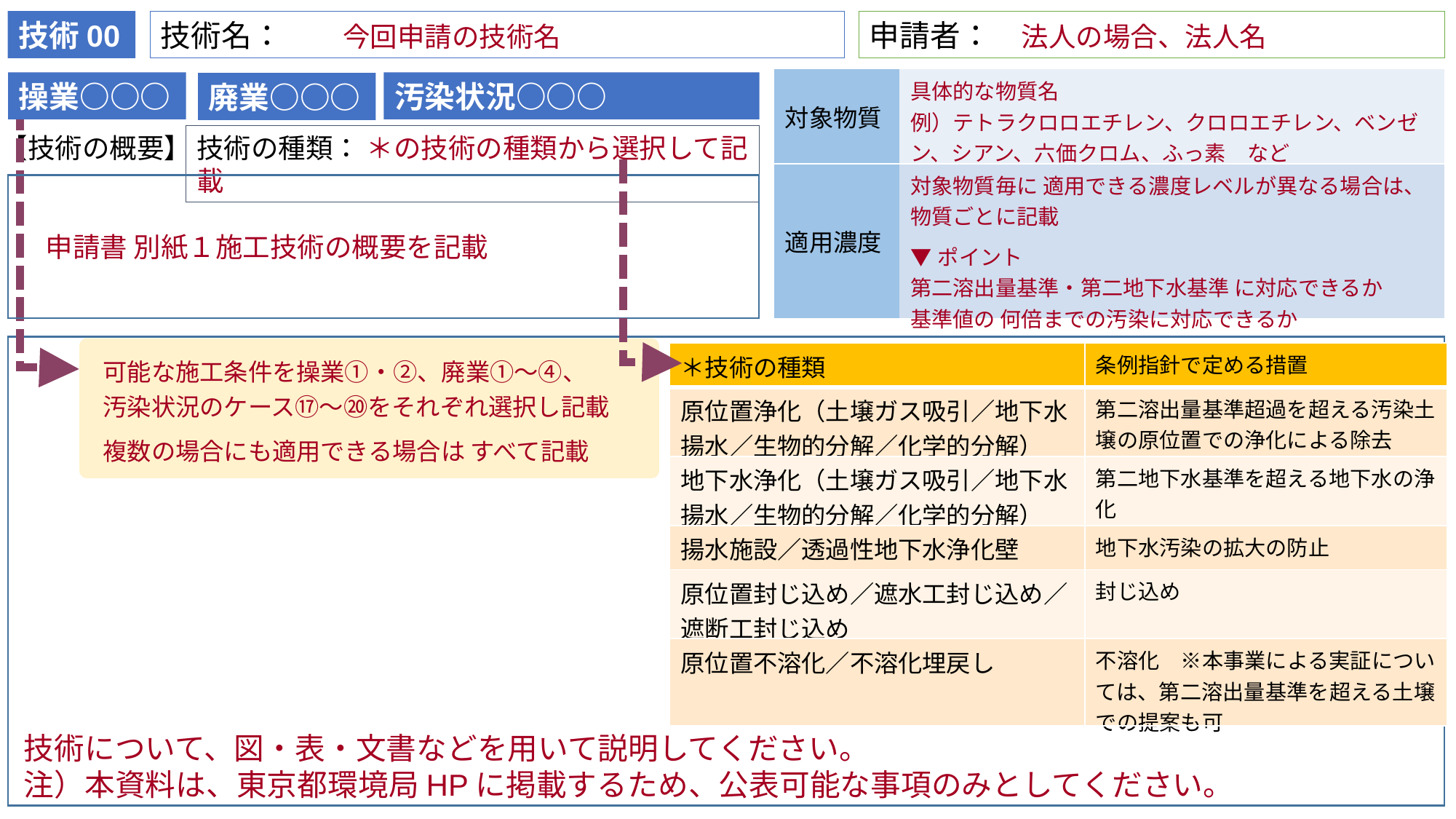

技術00
技術名：　　今回申請の技術名
申請者：　法人の場合、法人名
| 対象物質 | 具体的な物質名 例）テトラクロロエチレン、クロロエチレン、ベンゼン、シアン、六価クロム、ふっ素　など |
| --- | --- |
| 適用濃度 | 対象物質毎に 適用できる濃度レベルが異なる場合は、 物質ごとに記載 ▼ポイント 第二溶出量基準・第二地下水基準 に対応できるか 基準値の 何倍までの汚染に対応できるか |
操業○○○
汚染状況○○○
廃業○○○

【技術の概要】
技術の種類： ＊の技術の種類から選択して記載

　申請書 別紙１施工技術の概要を記載

可能な施工条件を操業①・②、廃業①～④、
汚染状況のケース⑰～⑳をそれぞれ選択し記載
複数の場合にも適用できる場合は すべて記載
| ＊技術の種類 | 条例指針で定める措置 |
| --- | --- |
| 原位置浄化（土壌ガス吸引／地下水揚水／生物的分解／化学的分解） | 第二溶出量基準超過を超える汚染土壌の原位置での浄化による除去 |
| 地下水浄化（土壌ガス吸引／地下水揚水／生物的分解／化学的分解） | 第二地下水基準を超える地下水の浄化 |
| 揚水施設／透過性地下水浄化壁 | 地下水汚染の拡大の防止 |
| 原位置封じ込め／遮水工封じ込め／遮断工封じ込め | 封じ込め |
| 原位置不溶化／不溶化埋戻し | 不溶化　※本事業による実証については、第二溶出量基準を超える土壌での提案も可 |
技術について、図・表・文書などを用いて説明してください。
注）本資料は、東京都環境局HPに掲載するため、公表可能な事項のみとしてください。